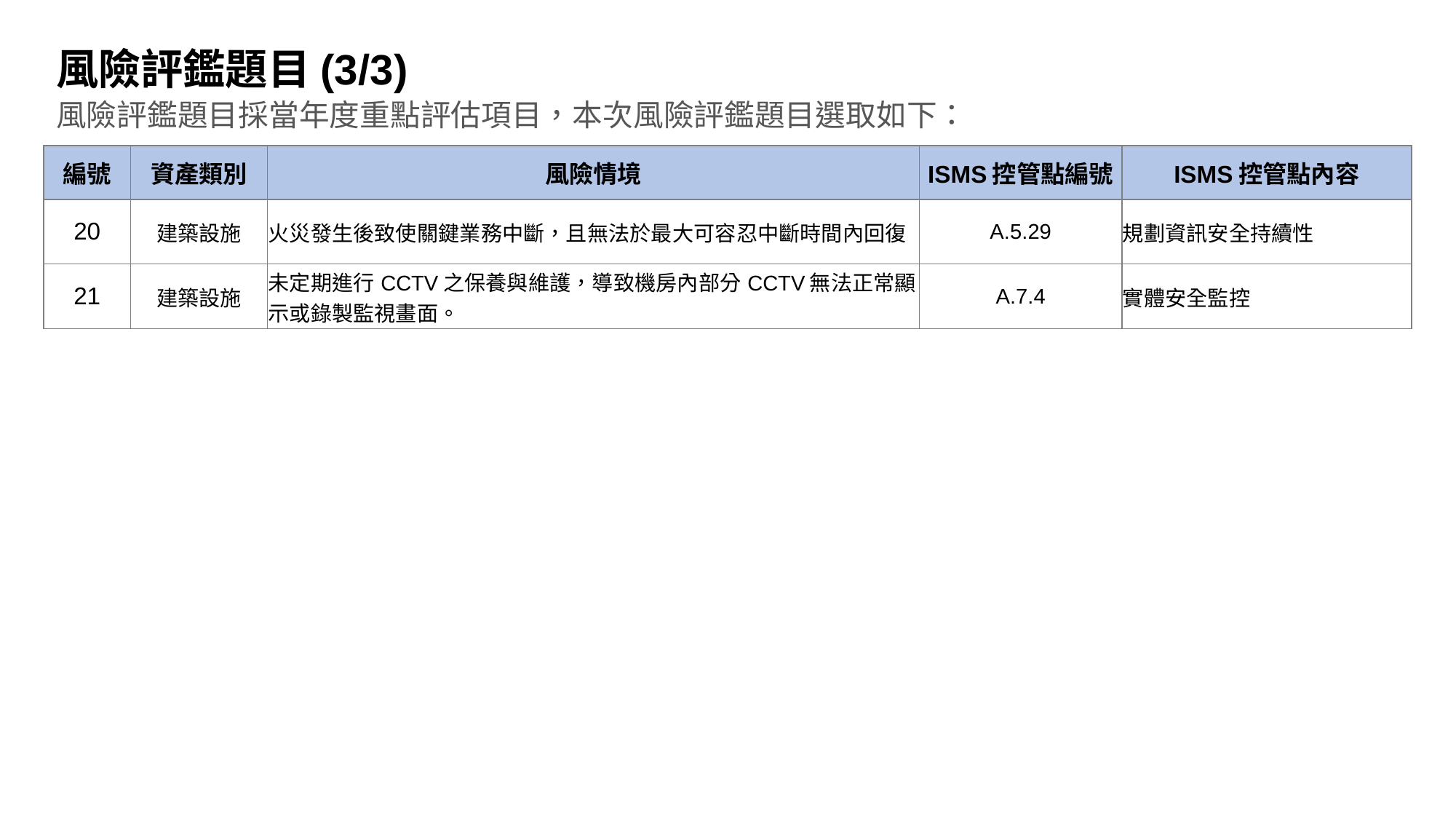

# 風險評鑑題目(3/3)
風險評鑑題目採當年度重點評估項目，本次風險評鑑題目選取如下：

| 編號 | 資產類別 | 風險情境 | ISMS控管點編號 | ISMS控管點內容 |
| --- | --- | --- | --- | --- |
| 20 | 建築設施 | 火災發生後致使關鍵業務中斷，且無法於最大可容忍中斷時間內回復 | A.5.29 | 規劃資訊安全持續性 |
| 21 | 建築設施 | 未定期進行CCTV之保養與維護，導致機房內部分CCTV無法正常顯示或錄製監視畫面。 | A.7.4 | 實體安全監控 |